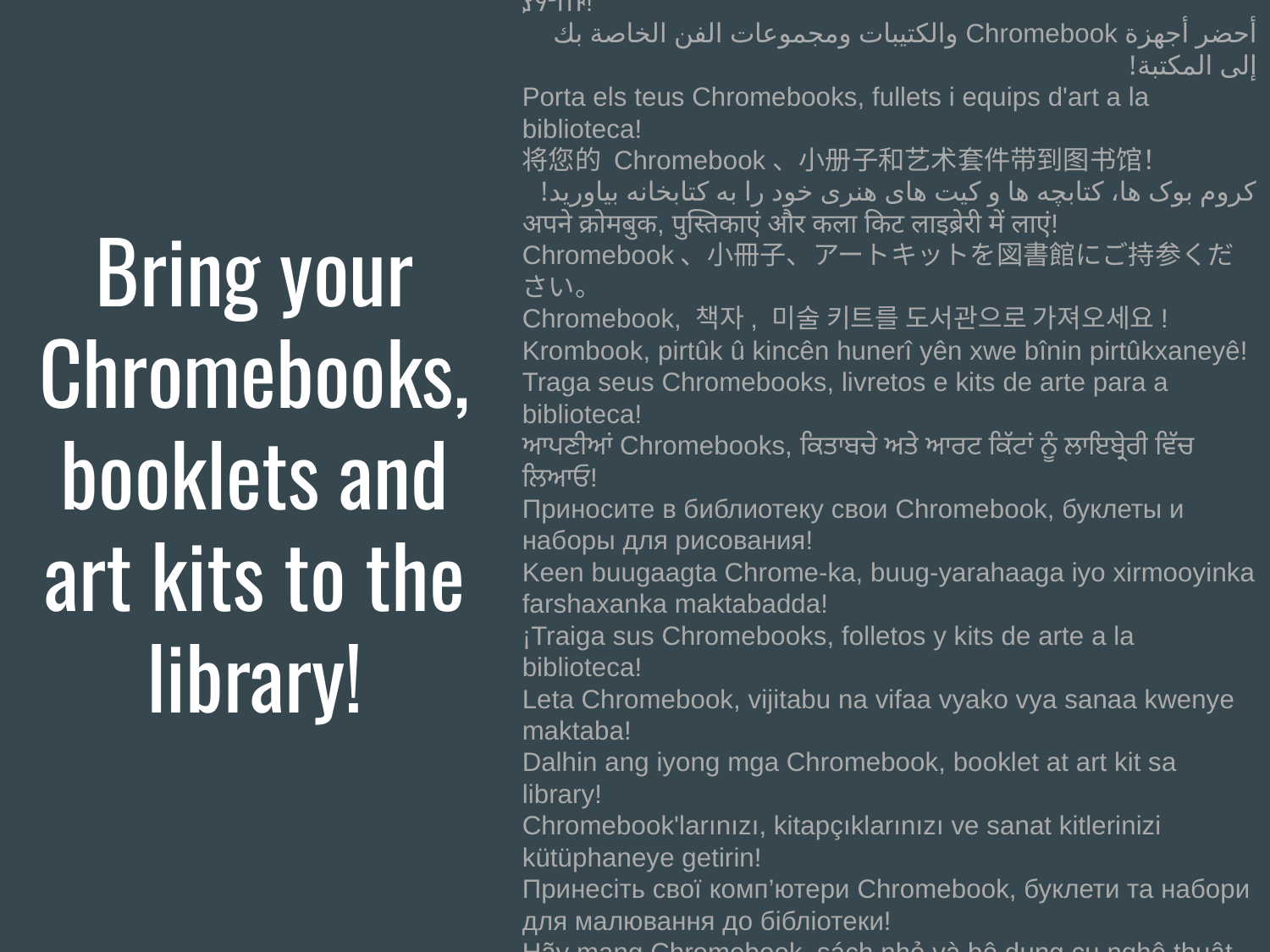

Bring your Chromebooks, booklets and art kits to the library!
የእርስዎን Chromebooks፣ ቡክሌቶች እና የጥበብ ኪት ወደ ቤተ-መጽሐፍት ያምጡ!
أحضر أجهزة Chromebook والكتيبات ومجموعات الفن الخاصة بك إلى المكتبة!
Porta els teus Chromebooks, fullets i equips d'art a la biblioteca!
将您的 Chromebook、小册子和艺术套件带到图书馆！
کروم بوک ها، کتابچه ها و کیت های هنری خود را به کتابخانه بیاورید!
अपने क्रोमबुक, पुस्तिकाएं और कला किट लाइब्रेरी में लाएं!
Chromebook、小冊子、アートキットを図書館にご持参ください。
Chromebook, 책자, 미술 키트를 도서관으로 가져오세요!
Krombook, pirtûk û kincên hunerî yên xwe bînin pirtûkxaneyê!
Traga seus Chromebooks, livretos e kits de arte para a biblioteca!
ਆਪਣੀਆਂ Chromebooks, ਕਿਤਾਬਚੇ ਅਤੇ ਆਰਟ ਕਿੱਟਾਂ ਨੂੰ ਲਾਇਬ੍ਰੇਰੀ ਵਿੱਚ ਲਿਆਓ!
Приносите в библиотеку свои Chromebook, буклеты и наборы для рисования!
Keen buugaagta Chrome-ka, buug-yarahaaga iyo xirmooyinka farshaxanka maktabadda!
¡Traiga sus Chromebooks, folletos y kits de arte a la biblioteca!
Leta Chromebook, vijitabu na vifaa vyako vya sanaa kwenye maktaba!
Dalhin ang iyong mga Chromebook, booklet at art kit sa library!
Chromebook'larınızı, kitapçıklarınızı ve sanat kitlerinizi kütüphaneye getirin!
Принесіть свої комп’ютери Chromebook, буклети та набори для малювання до бібліотеки!
Hãy mang Chromebook, sách nhỏ và bộ dụng cụ nghệ thuật của bạn đến thư viện!